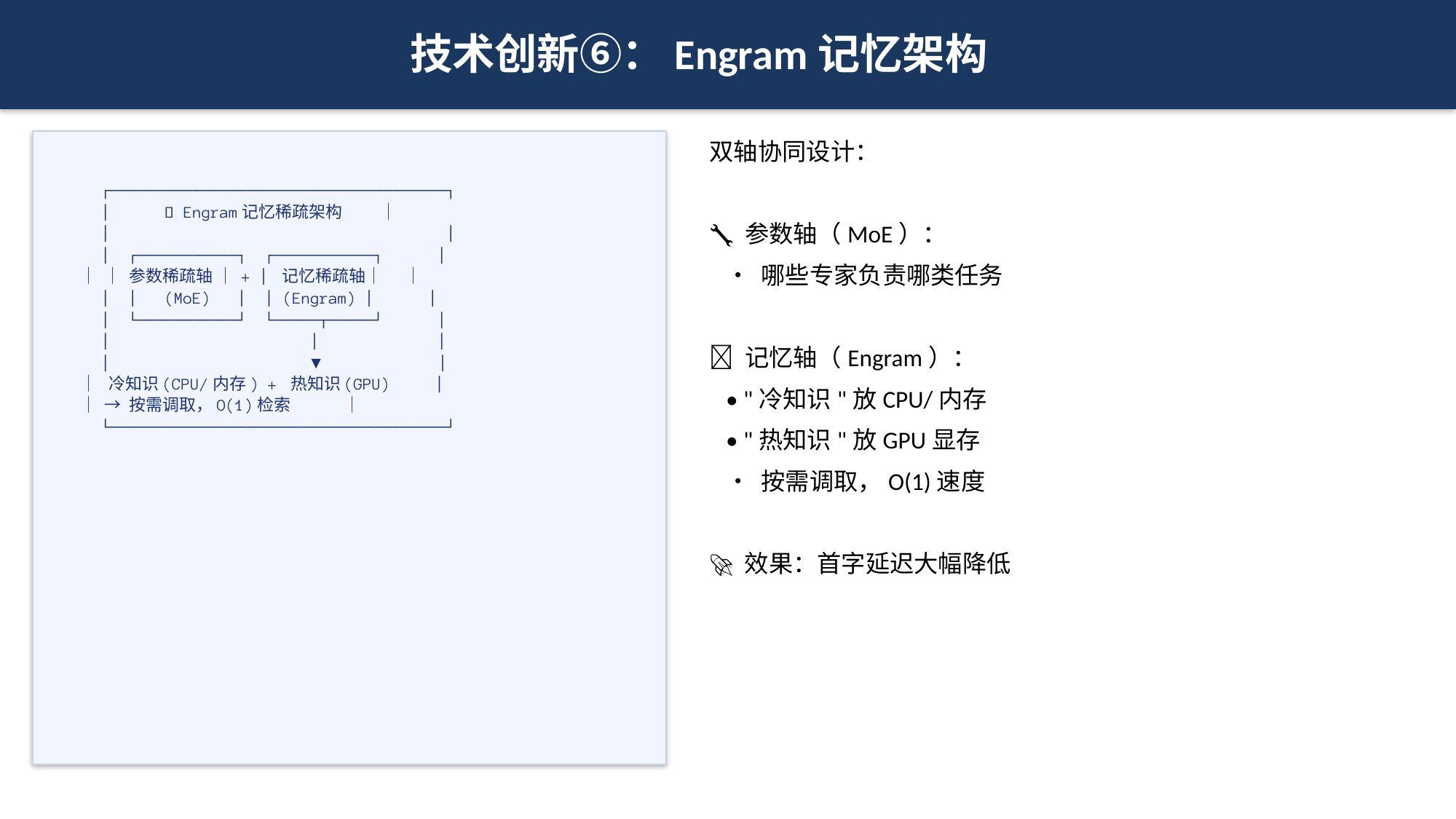

技术创新⑥：Engram记忆架构

双轴协同设计：

🔧 参数轴（MoE）：
   • 哪些专家负责哪类任务

🧬 记忆轴（Engram）：
   • "冷知识"放CPU/内存
   • "热知识"放GPU显存
   • 按需调取，O(1)速度

🚀 效果：首字延迟大幅降低

    ┌─────────────────────────────────────┐
    │      🧬 Engram记忆稀疏架构          │
    │                                     │
    │  ┌───────────┐  ┌───────────┐      │
    │  │ 参数稀疏轴 │ + │ 记忆稀疏轴│      │
    │  │   (MoE)   │  │ (Engram) │      │
    │  └───────────┘  └─────┬─────┘      │
    │                      │             │
    │                      ▼             │
    │  冷知识(CPU/内存) + 热知识(GPU)     │
    │  → 按需调取，O(1)检索              │
    └─────────────────────────────────────┘